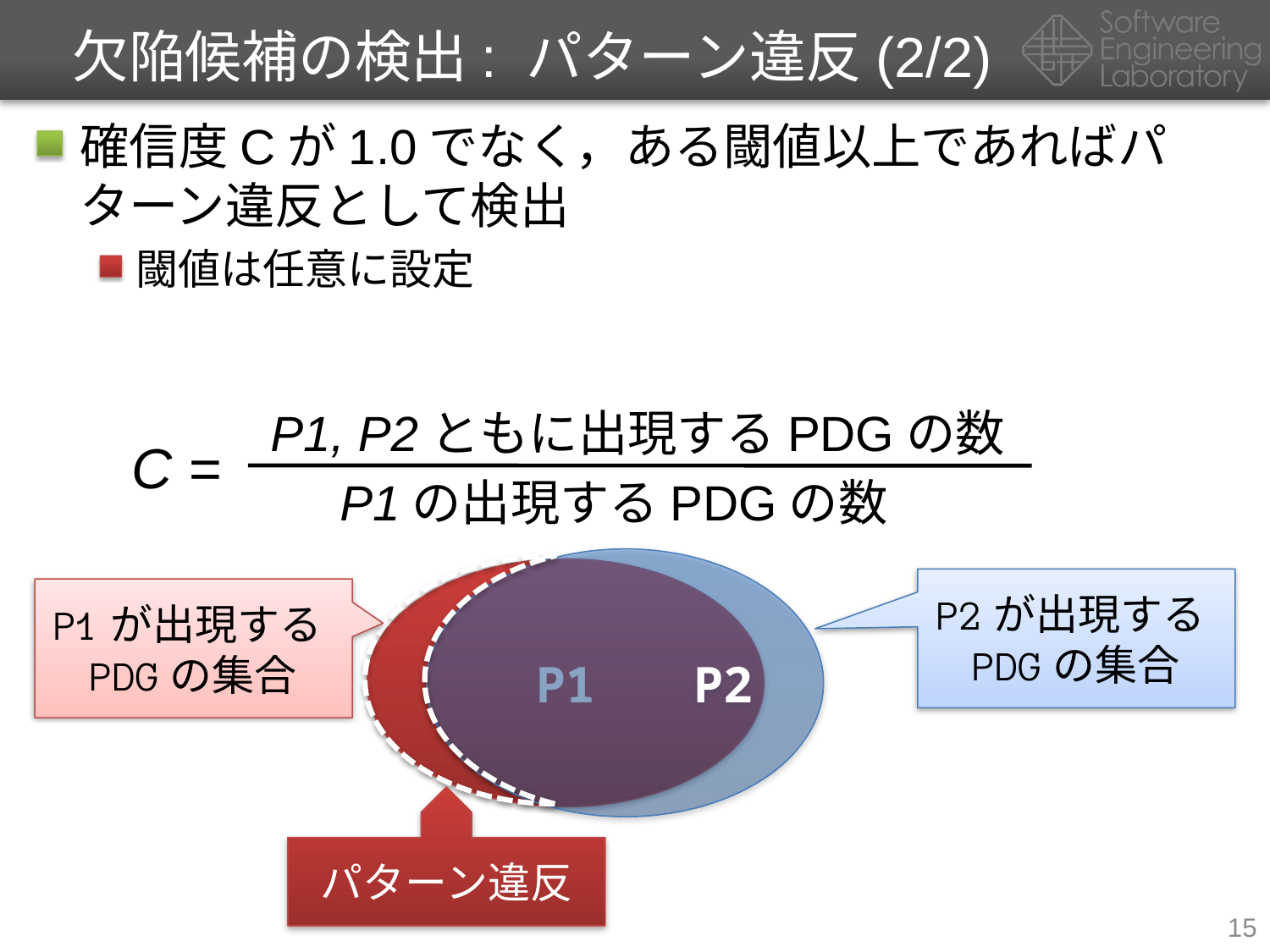

# 欠陥候補の検出: パターン違反(2/2)
確信度Cが1.0でなく，ある閾値以上であればパターン違反として検出
閾値は任意に設定
P1, P2ともに出現するPDGの数
C =
P1の出現するPDGの数
P2

P1
P2が出現するPDGの集合
P1が出現するPDGの集合
パターン違反
15